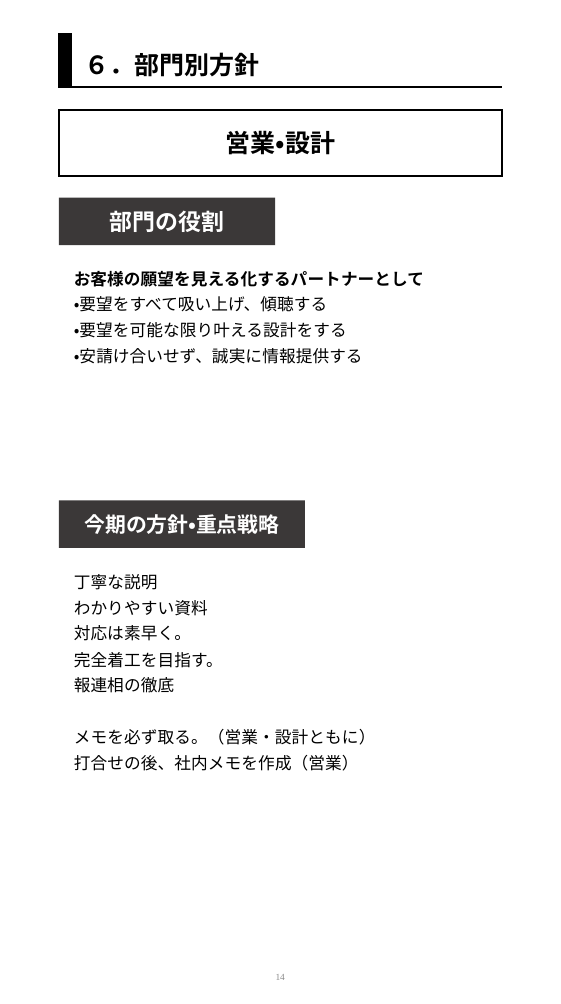

６．部門別方針
６．部門別方針

会社から期待されていること

営業・設計
部門の役割
LMS参加していた時に、各部門別の仕事の本質は？と聞かれてた。

目標設定で数値に表すのが難しい？

理想の仕事に対しての捉え方
お客様はいろいろな不安を抱えている。アウトプットしていただける雰囲気づくり

お客様の願望をかなえるお手伝い。
願望を実現するための設計
無理は言わない。コスパ含めてできることを誠実に伝える

お客さんに安心安全空間を提供すること
（なんでも話できる環境）

お客様の願望を見える化するパートナーとして
・要望をすべて吸い上げ、傾聴する
・要望を可能な限り叶える設計をする
・安請け合いせず、誠実に情報提供する
今期の方針・重点戦略
丁寧な説明
わかりやすい資料
対応は素早く。
完全着工を目指す。
報連相の徹底

メモを必ず取る。（営業・設計ともに）
打合せの後、社内メモを作成（営業）
14